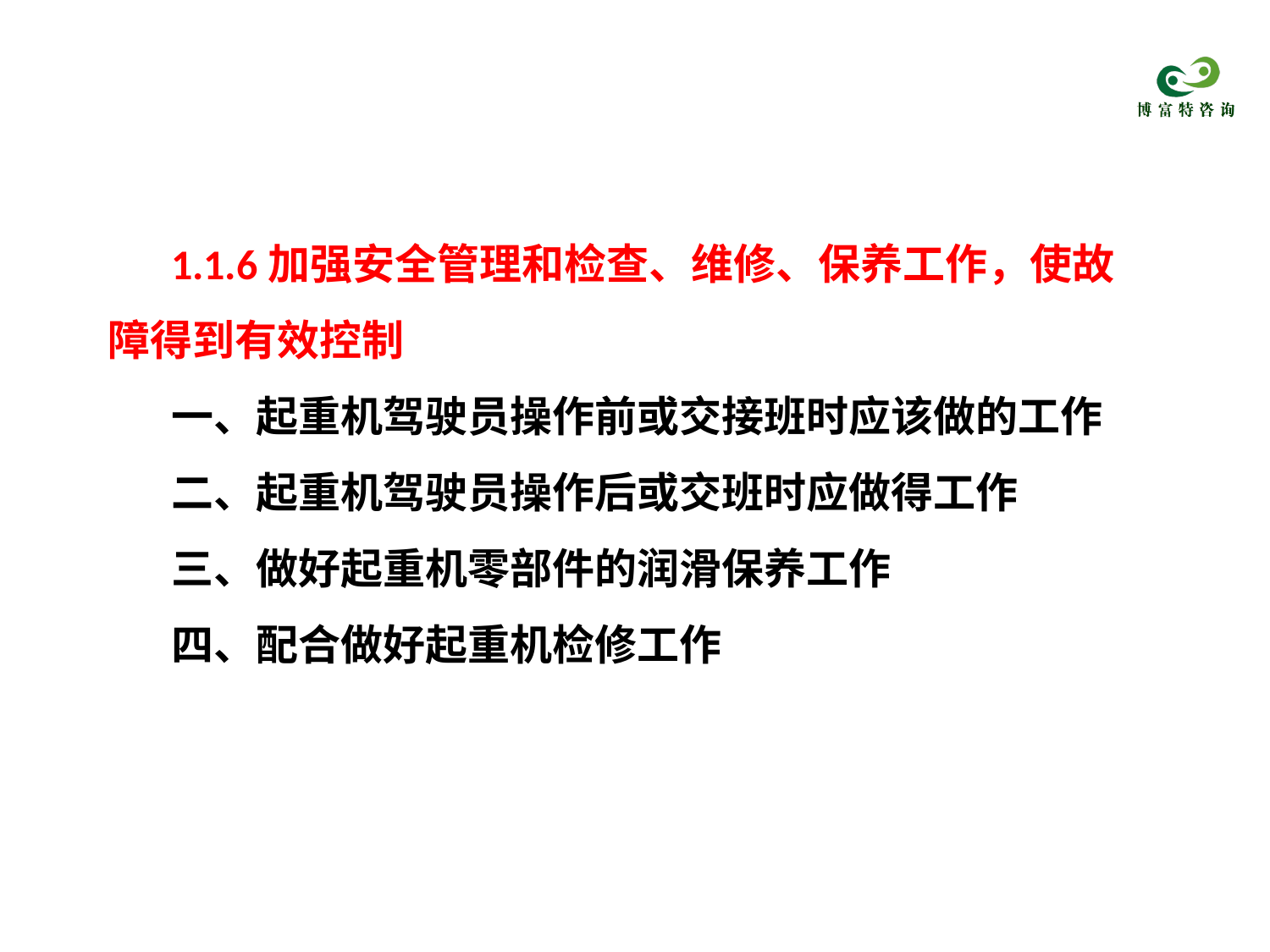

1.1.6加强安全管理和检查、维修、保养工作，使故障得到有效控制
一、起重机驾驶员操作前或交接班时应该做的工作
二、起重机驾驶员操作后或交班时应做得工作
三、做好起重机零部件的润滑保养工作
四、配合做好起重机检修工作
18